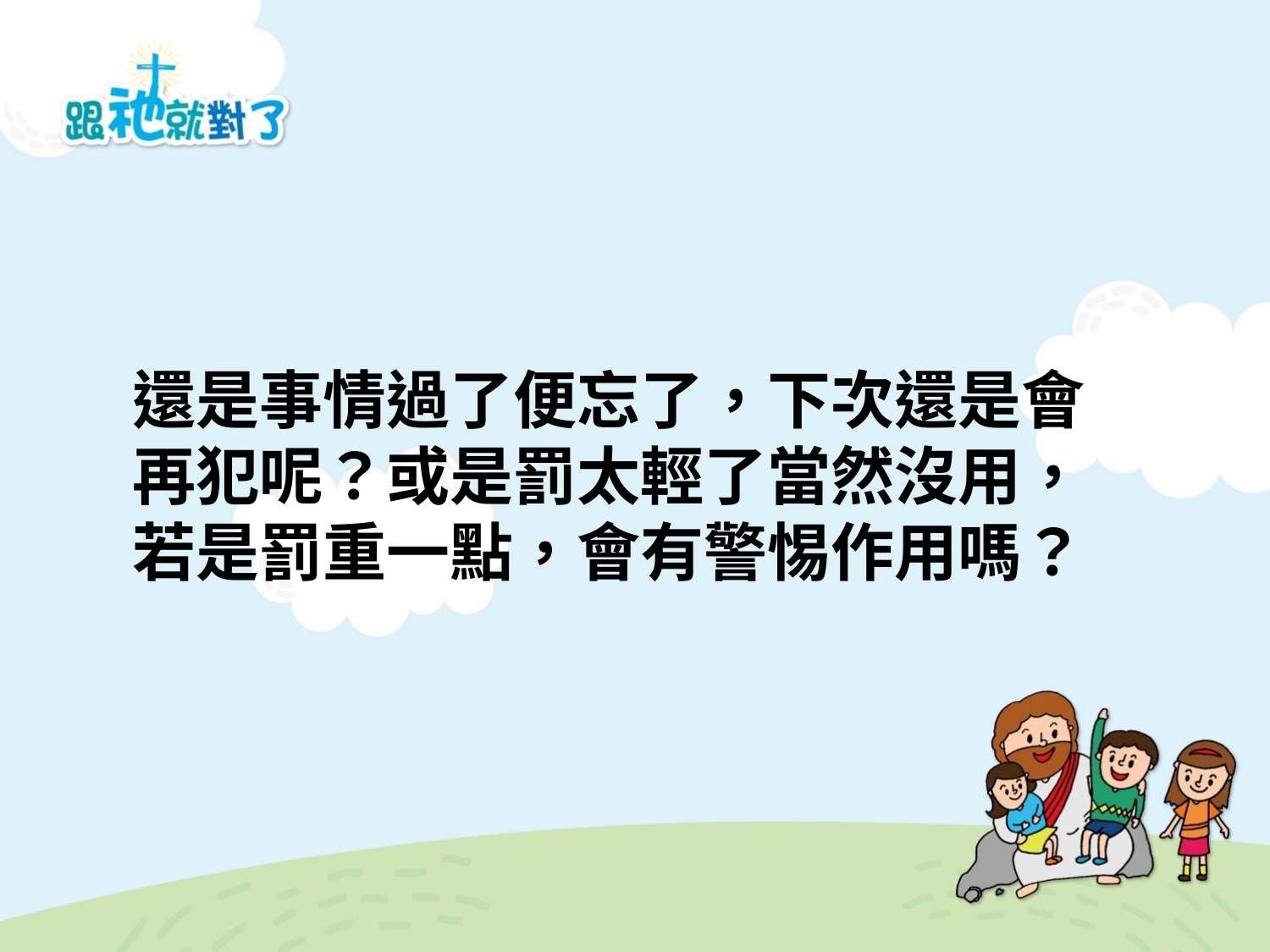

還是事情過了便忘了，下次還是會再犯呢？或是罰太輕了當然沒用，若是罰重一點，會有警惕作用嗎？